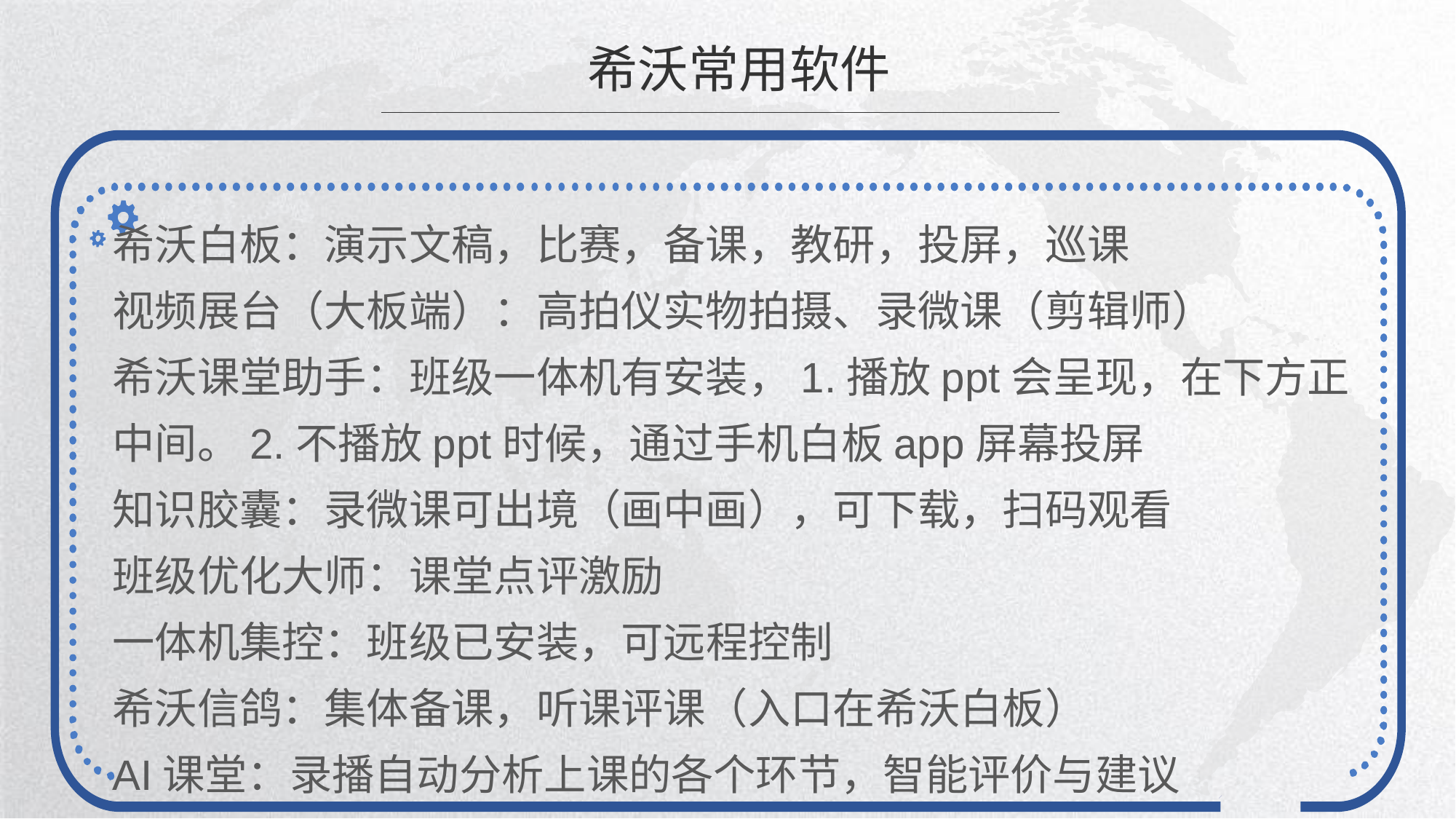

希沃常用软件

希沃白板：演示文稿，比赛，备课，教研，投屏，巡课
视频展台（大板端）：高拍仪实物拍摄、录微课（剪辑师）
希沃课堂助手：班级一体机有安装，1.播放ppt会呈现，在下方正中间。2.不播放ppt时候，通过手机白板app屏幕投屏
知识胶囊：录微课可出境（画中画），可下载，扫码观看
班级优化大师：课堂点评激励
一体机集控：班级已安装，可远程控制
希沃信鸽：集体备课，听课评课（入口在希沃白板）
AI课堂：录播自动分析上课的各个环节，智能评价与建议